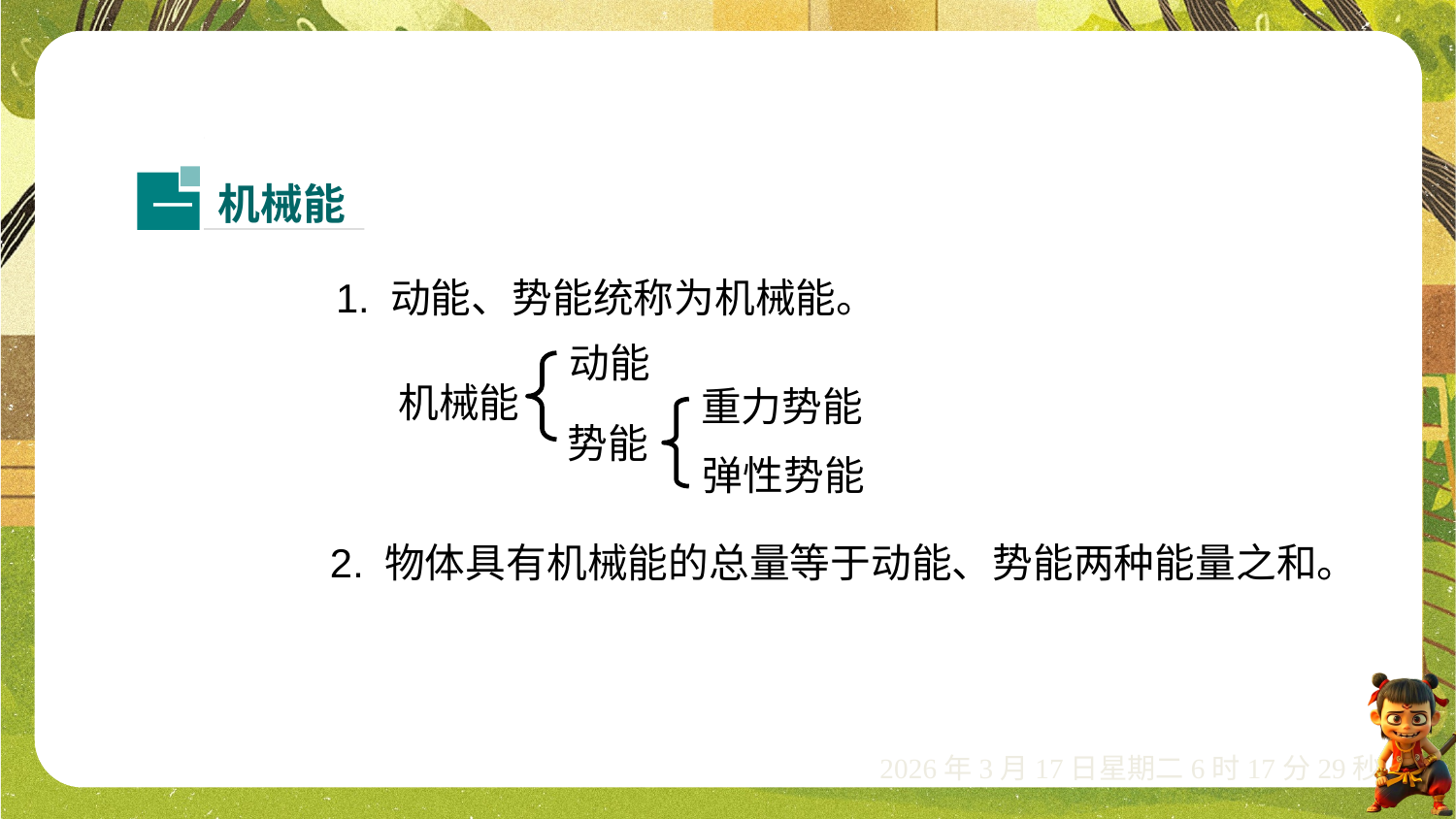

机械能
一

1. 动能、势能统称为机械能。
动能
机械能

重力势能

势能
弹性势能
2. 物体具有机械能的总量等于动能、势能两种能量之和。